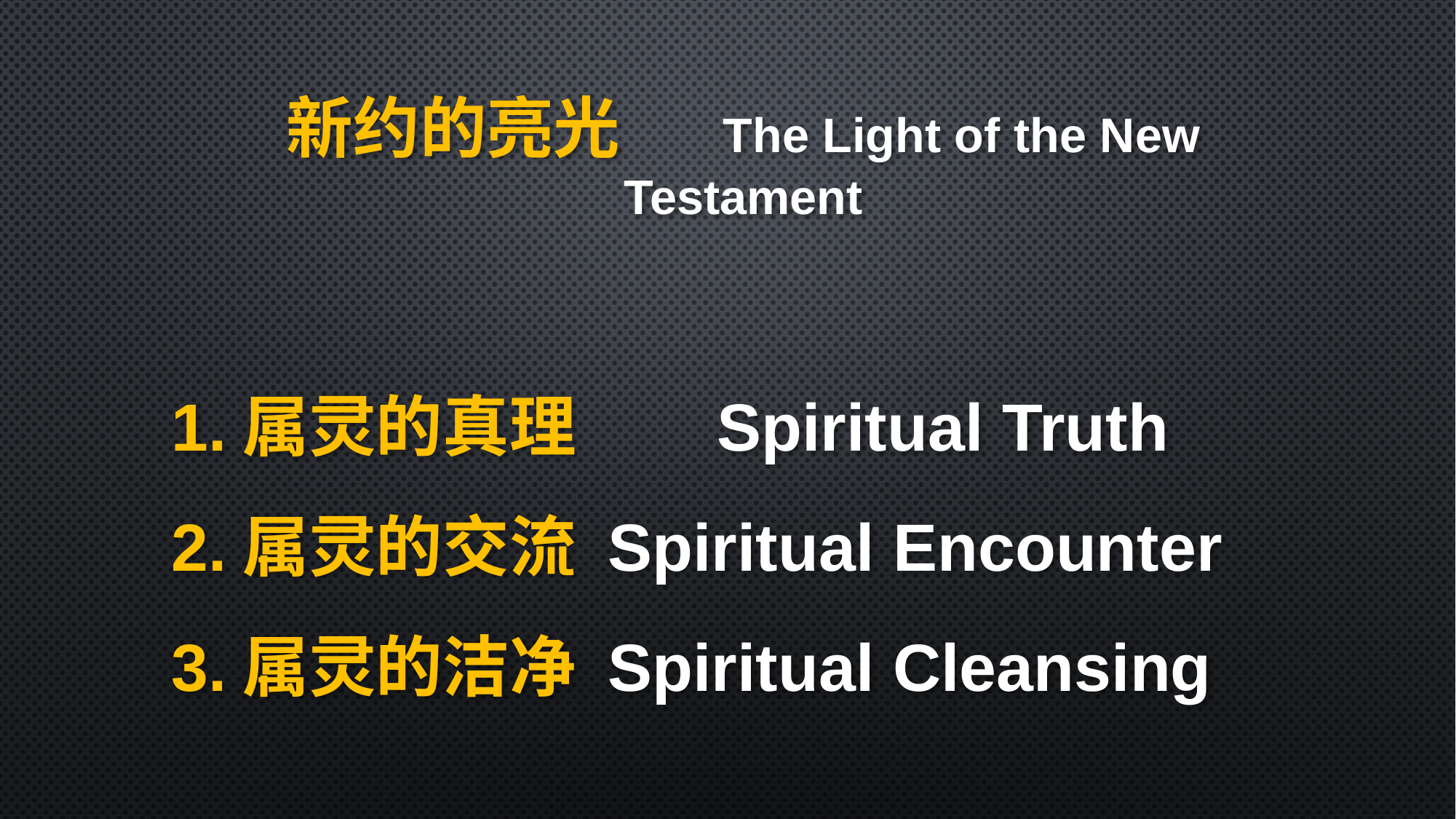

新约的亮光	The Light of the New Testament

1.属灵的真理		Spiritual Truth
2.属灵的交流	Spiritual Encounter
3.属灵的洁净	Spiritual Cleansing